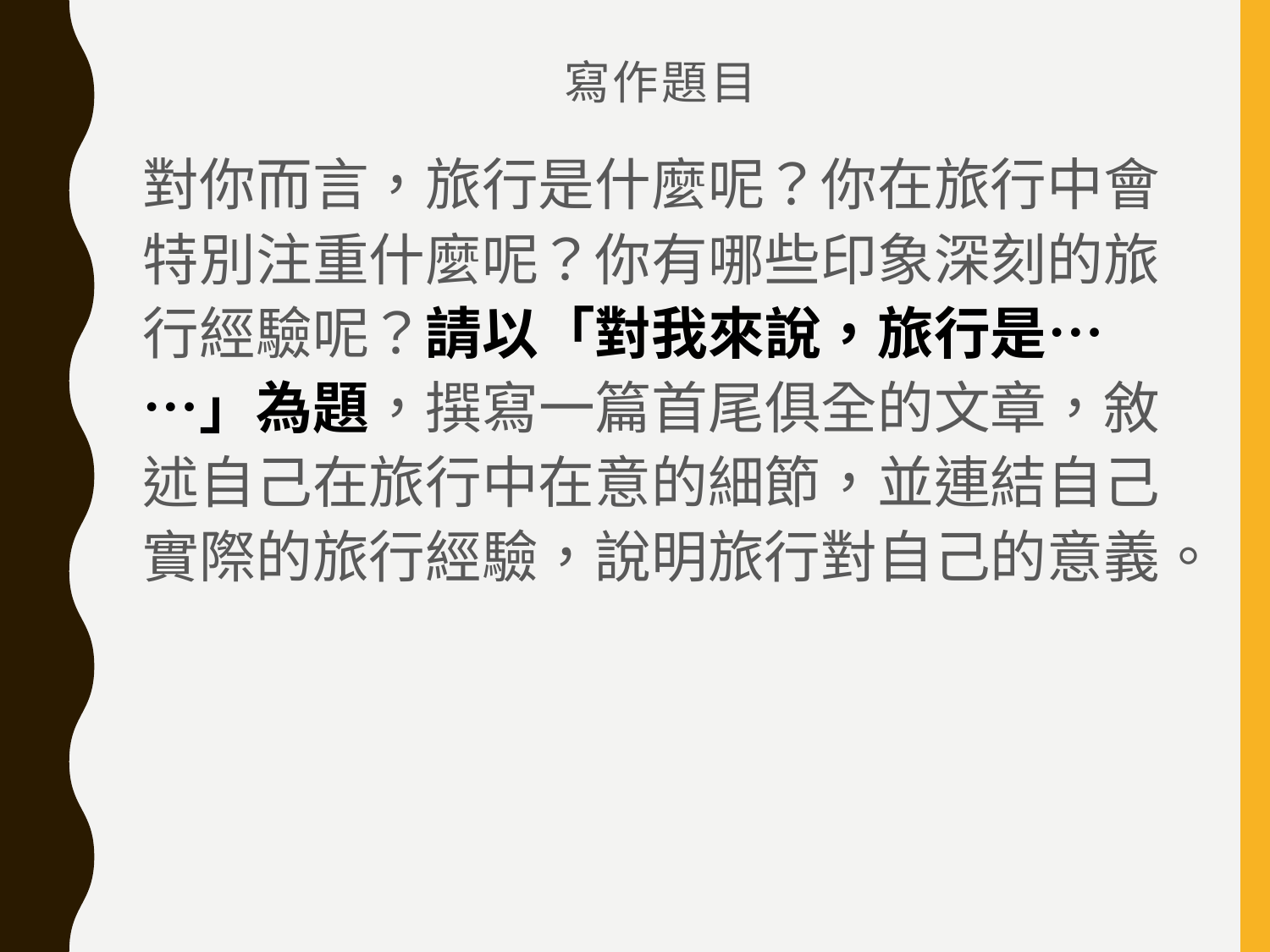

# 寫作題目
對你而言，旅行是什麼呢？你在旅行中會特別注重什麼呢？你有哪些印象深刻的旅行經驗呢？請以「對我來說，旅行是……」為題，撰寫一篇首尾俱全的文章，敘述自己在旅行中在意的細節，並連結自己實際的旅行經驗，說明旅行對自己的意義。